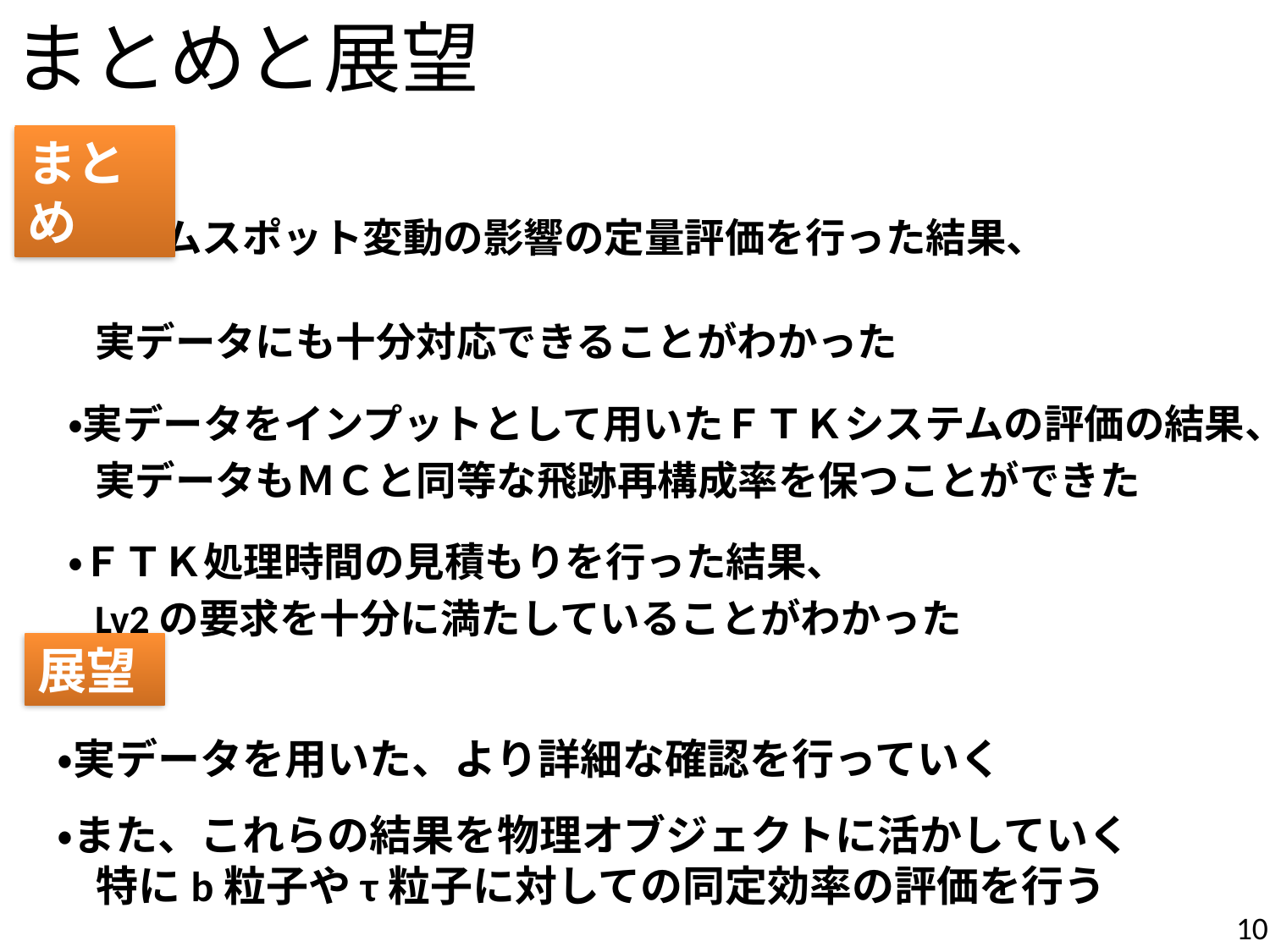

# まとめと展望
まとめ
・ビームスポット変動の影響の定量評価を行った結果、
  実データにも十分対応できることがわかった

・実データをインプットとして用いたＦＴＫシステムの評価の結果、
  実データもＭＣと同等な飛跡再構成率を保つことができた

・ＦＴＫ処理時間の見積もりを行った結果、
   Lv2の要求を十分に満たしていることがわかった
展望
・実データを用いた、より詳細な確認を行っていく

・また、これらの結果を物理オブジェクトに活かしていく
   特にb粒子やτ粒子に対しての同定効率の評価を行う
10